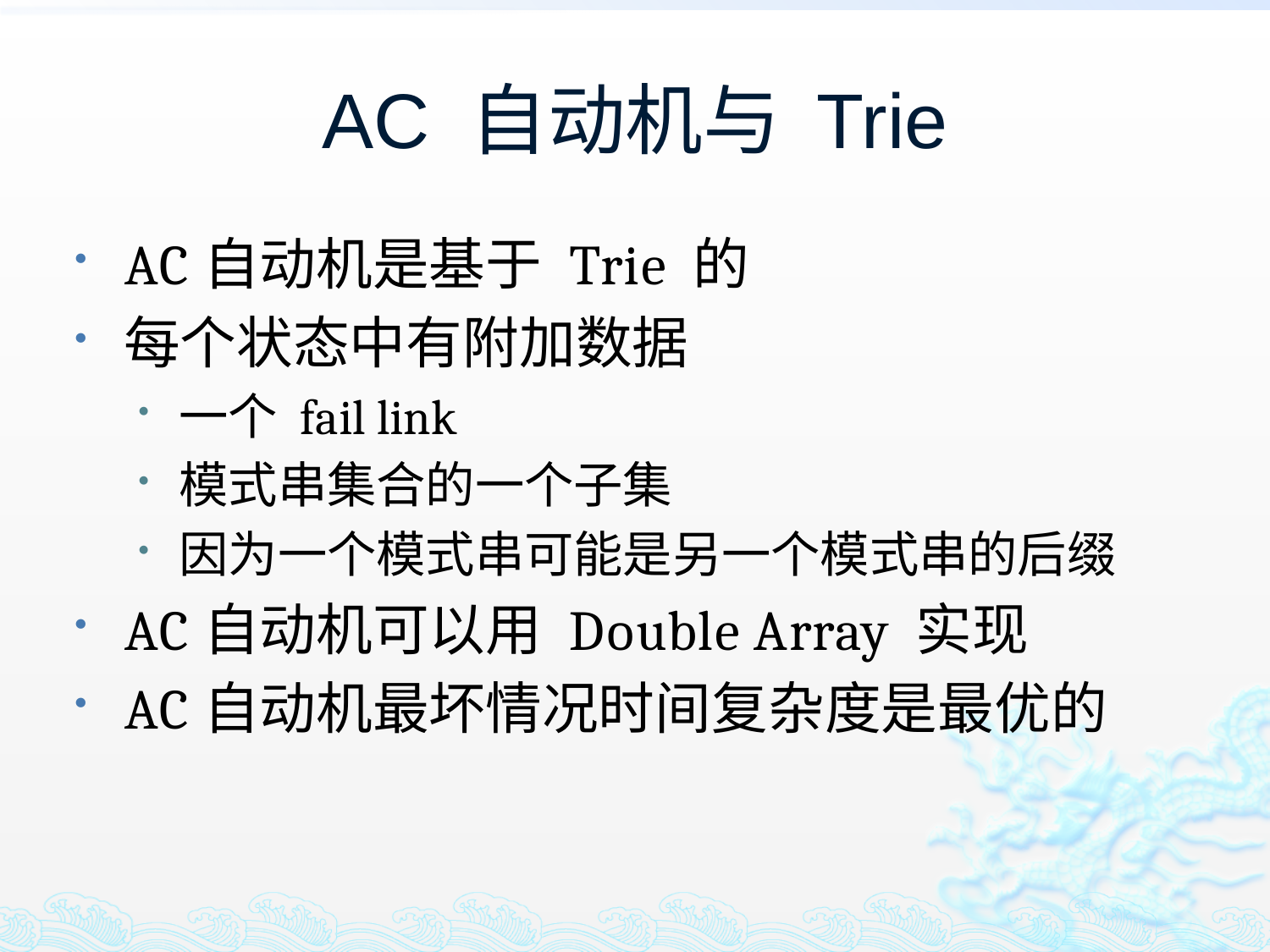

# AC 自动机与 Trie
AC自动机是基于 Trie 的
每个状态中有附加数据
一个 fail link
模式串集合的一个子集
因为一个模式串可能是另一个模式串的后缀
AC自动机可以用 Double Array 实现
AC自动机最坏情况时间复杂度是最优的